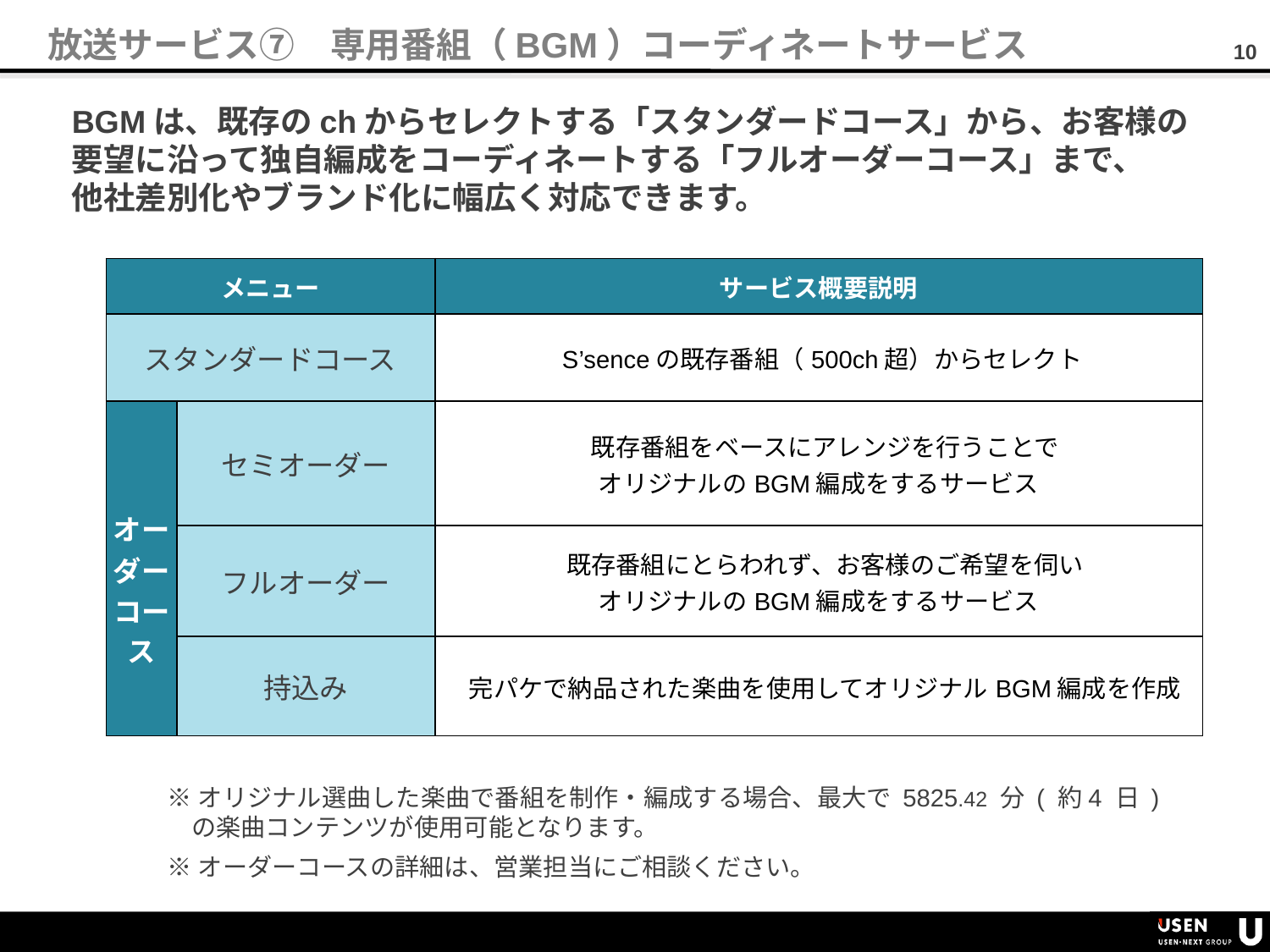

放送サービス⑦　専用番組（BGM）コーディネートサービス
BGMは、既存のchからセレクトする「スタンダードコース」から、お客様の要望に沿って独自編成をコーディネートする「フルオーダーコース」まで、
他社差別化やブランド化に幅広く対応できます。
| メニュー |  | サービス概要説明 |
| --- | --- | --- |
| スタンダードコース |  | S’senceの既存番組（500ch超）からセレクト |
| オーダーコース | セミオーダー | 既存番組をベースにアレンジを行うことで オリジナルのBGM編成をするサービス |
|  | フルオーダー | 既存番組にとらわれず、お客様のご希望を伺い オリジナルのBGM編成をするサービス |
|  | 持込み | 完パケで納品された楽曲を使用してオリジナルBGM編成を作成 |
※オリジナル選曲した楽曲で番組を制作・編成する場合、最大で 5825.42 分 ( 約4 日 )の楽曲コンテンツが使用可能となります。
※オーダーコースの詳細は、営業担当にご相談ください。